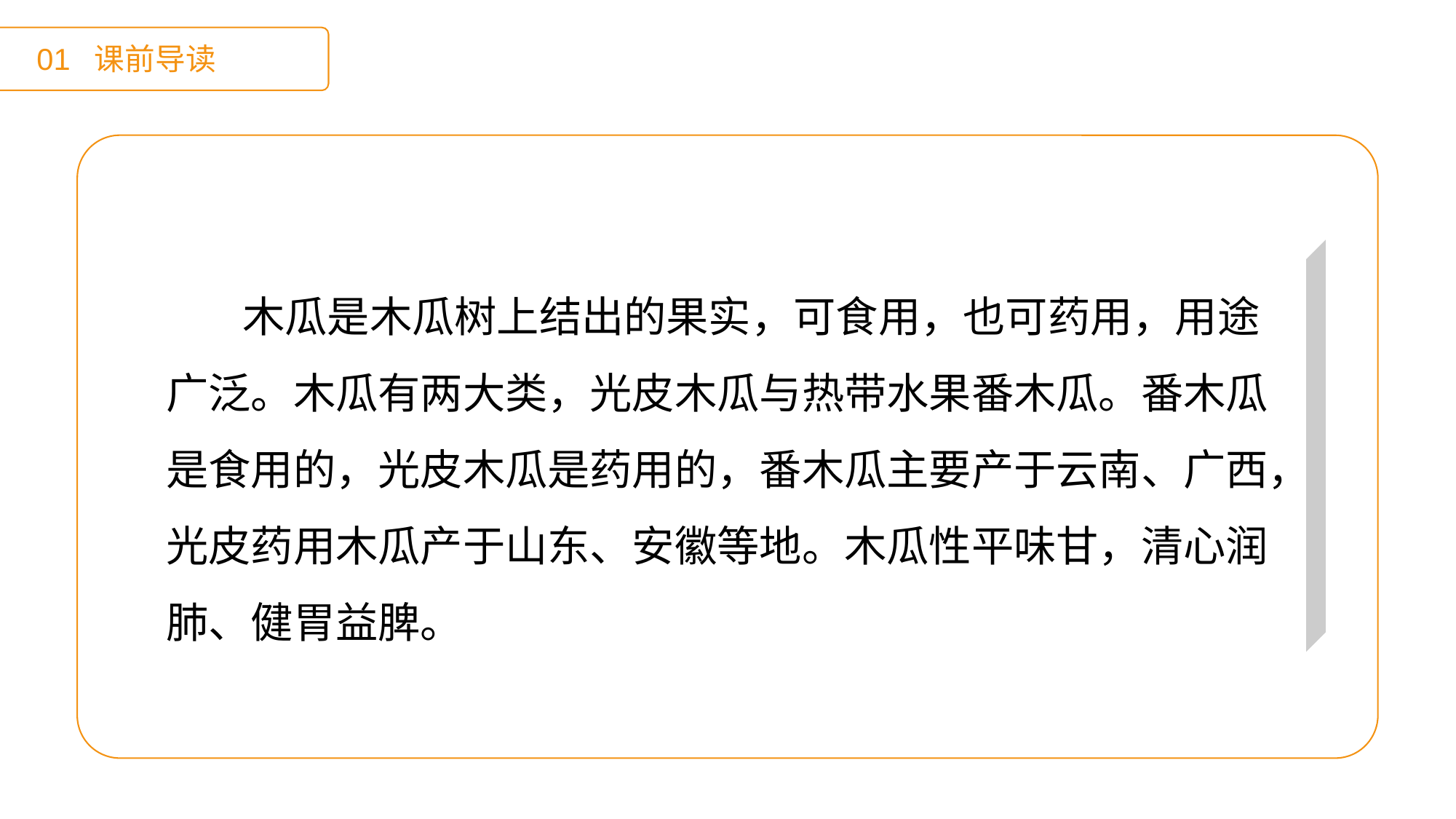

01  课前导读
       木瓜是木瓜树上结出的果实，可食用，也可药用，用途广泛。木瓜有两大类，光皮木瓜与热带水果番木瓜。番木瓜是食用的，光皮木瓜是药用的，番木瓜主要产于云南、广西，光皮药用木瓜产于山东、安徽等地。木瓜性平味甘，清心润肺、健胃益脾。